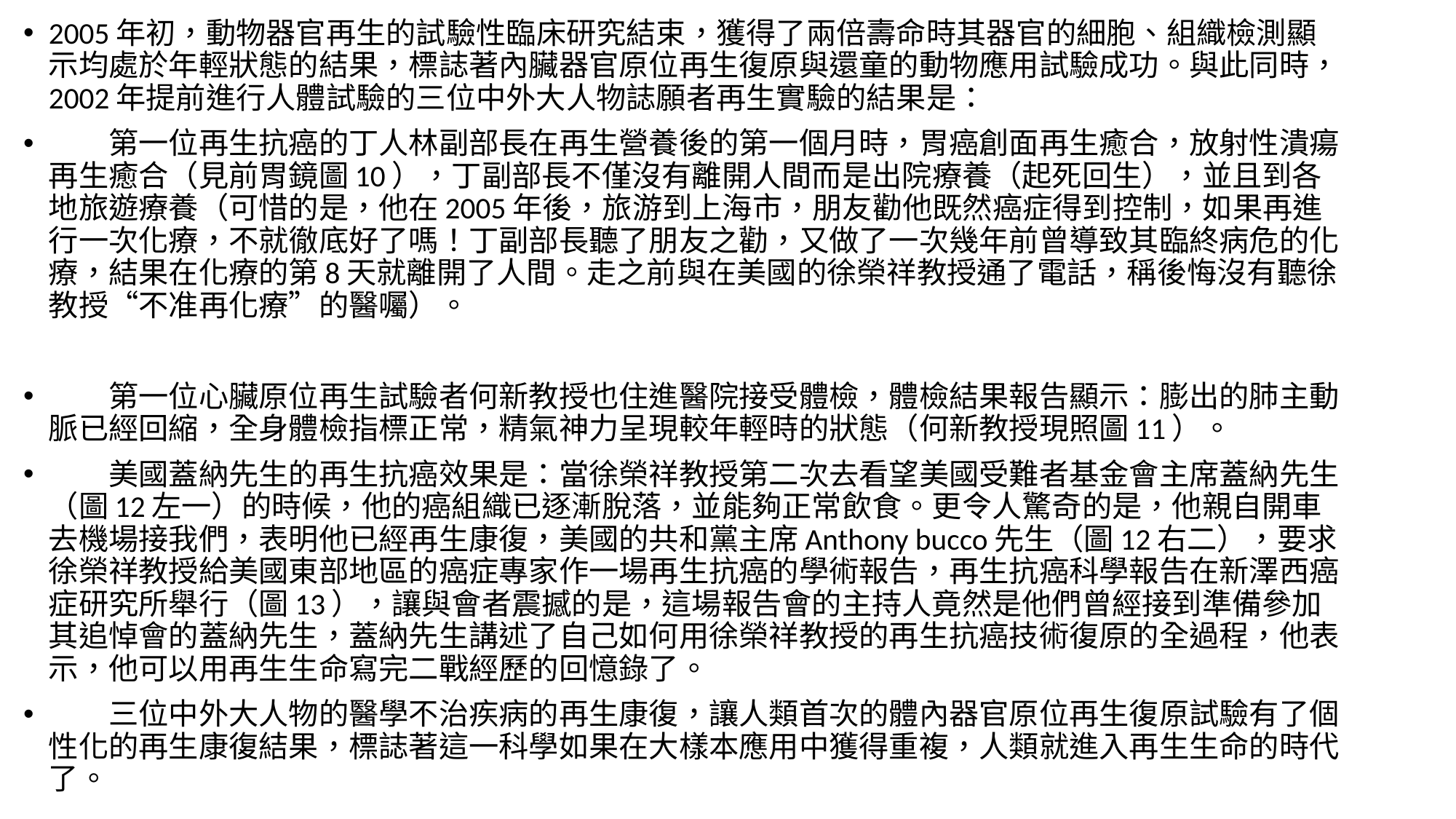

2005年初，動物器官再生的試驗性臨床研究結束，獲得了兩倍壽命時其器官的細胞、組織檢測顯示均處於年輕狀態的結果，標誌著內臟器官原位再生復原與還童的動物應用試驗成功。與此同時，2002年提前進行人體試驗的三位中外大人物誌願者再生實驗的結果是：
　　第一位再生抗癌的丁人林副部長在再生營養後的第一個月時，胃癌創面再生癒合，放射性潰瘍再生癒合（見前胃鏡圖10），丁副部長不僅沒有離開人間而是出院療養（起死回生），並且到各地旅遊療養（可惜的是，他在2005年後，旅游到上海市，朋友勸他既然癌症得到控制，如果再進行一次化療，不就徹底好了嗎！丁副部長聽了朋友之勸，又做了一次幾年前曾導致其臨終病危的化療，結果在化療的第8天就離開了人間。走之前與在美國的徐榮祥教授通了電話，稱後悔沒有聽徐教授“不准再化療”的醫囑）。

　　第一位心臟原位再生試驗者何新教授也住進醫院接受體檢，體檢結果報告顯示：膨出的肺主動脈已經回縮，全身體檢指標正常，精氣神力呈現較年輕時的狀態（何新教授現照圖11）。
　　美國蓋納先生的再生抗癌效果是：當徐榮祥教授第二次去看望美國受難者基金會主席蓋納先生（圖12左一）的時候，他的癌組織已逐漸脫落，並能夠正常飲食。更令人驚奇的是，他親自開車去機場接我們，表明他已經再生康復，美國的共和黨主席Anthony bucco先生（圖12右二），要求徐榮祥教授給美國東部地區的癌症專家作一場再生抗癌的學術報告，再生抗癌科學報告在新澤西癌症研究所舉行（圖13），讓與會者震撼的是，這場報告會的主持人竟然是他們曾經接到準備參加其追悼會的蓋納先生，蓋納先生講述了自己如何用徐榮祥教授的再生抗癌技術復原的全過程，他表示，他可以用再生生命寫完二戰經歷的回憶錄了。
　　三位中外大人物的醫學不治疾病的再生康復，讓人類首次的體內器官原位再生復原試驗有了個性化的再生康復結果，標誌著這一科學如果在大樣本應用中獲得重複，人類就進入再生生命的時代了。